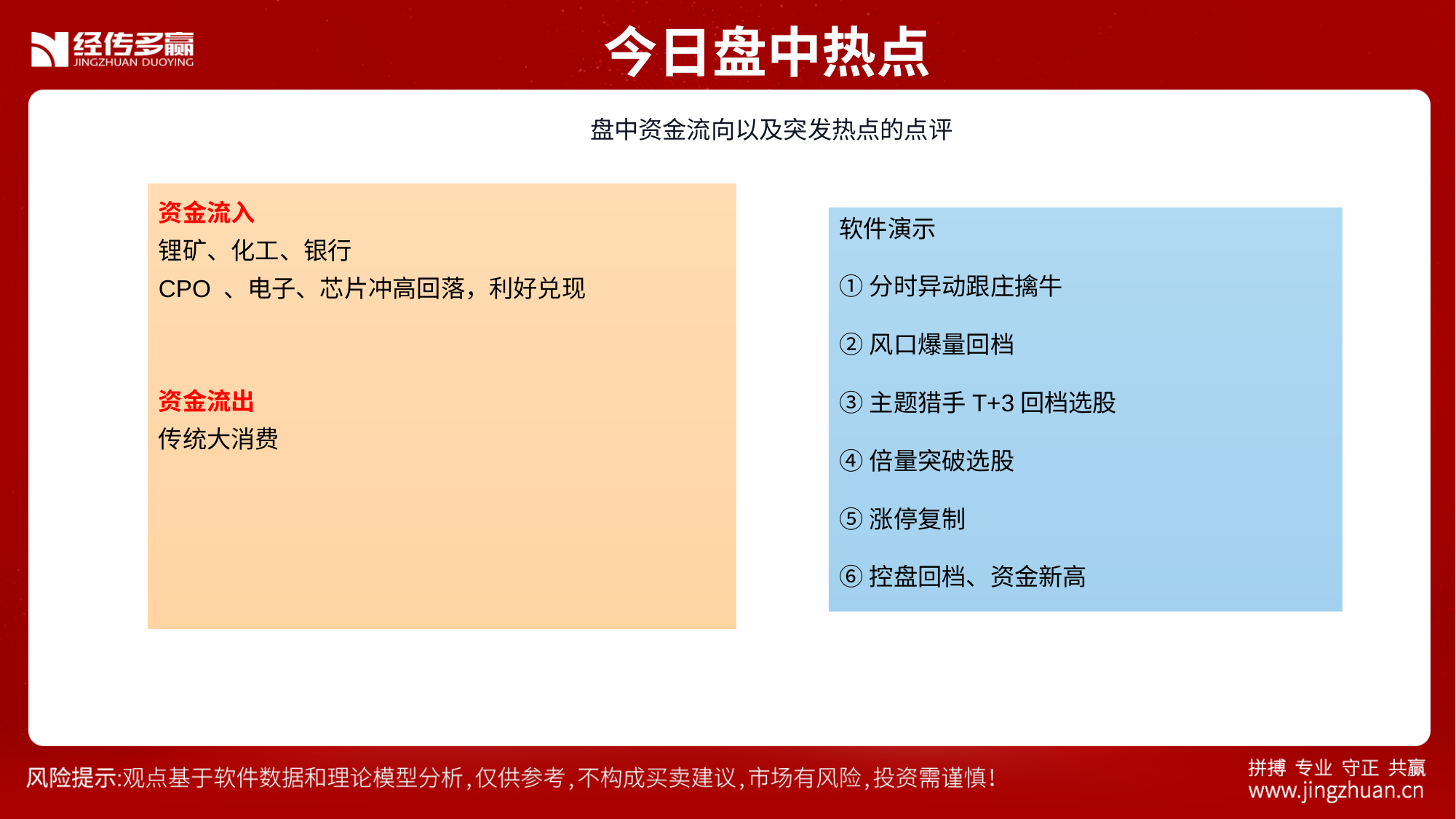

今日盘中热点
          盘中资金流向以及突发热点的点评

资金流入
锂矿、化工、银行
CPO 、电子、芯片冲高回落，利好兑现

资金流出
传统大消费
软件演示

①分时异动跟庄擒牛

②风口爆量回档

③主题猎手T+3回档选股

④倍量突破选股

⑤涨停复制

⑥控盘回档、资金新高